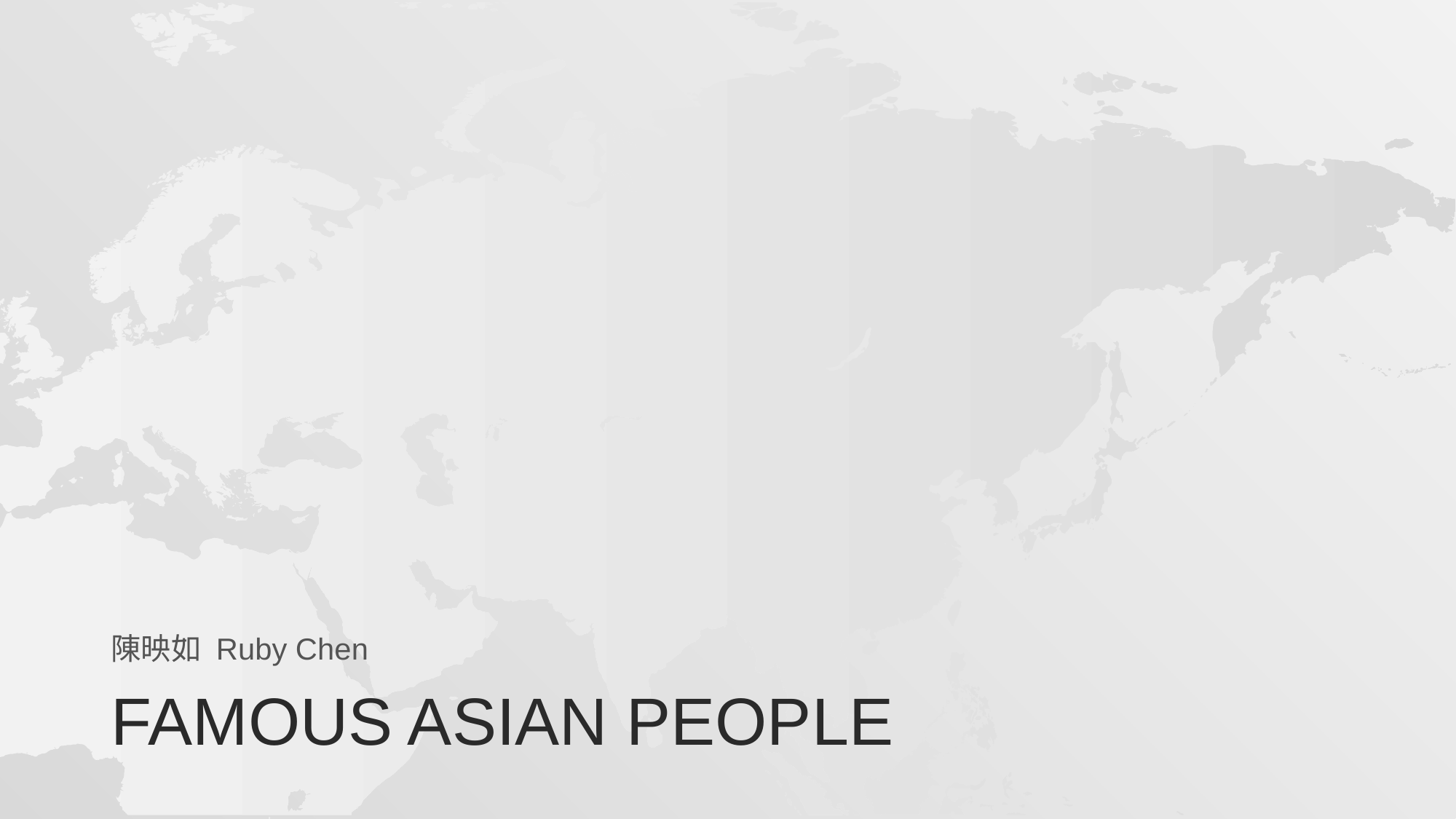

# Famous Asian people
陳映如 Ruby Chen